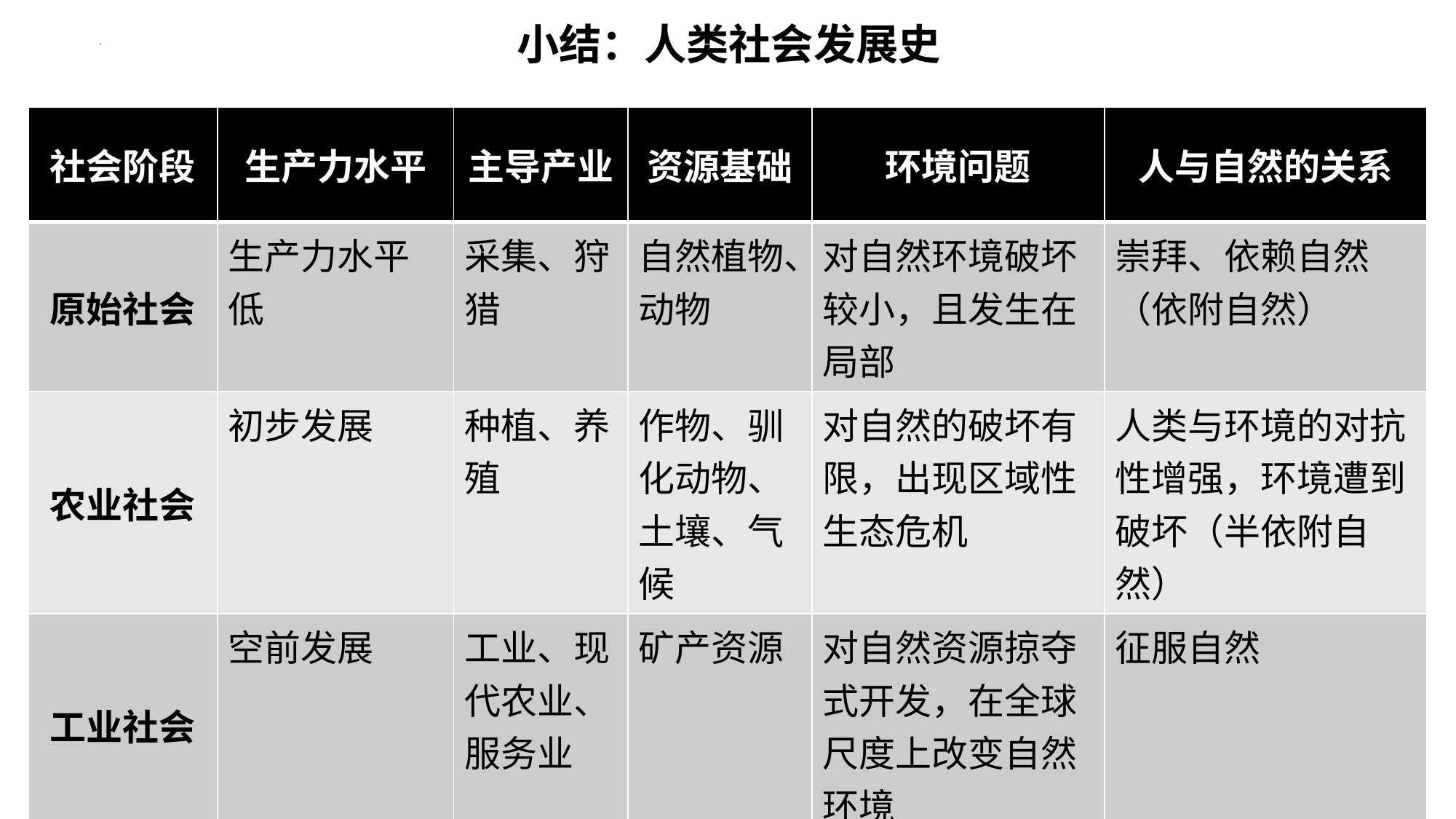

小结：人类社会发展史
| 社会阶段 | 生产力水平 | 主导产业 | 资源基础 | 环境问题 | 人与自然的关系 |
| --- | --- | --- | --- | --- | --- |
| 原始社会 | 生产力水平低 | 采集、狩猎 | 自然植物、动物 | 对自然环境破坏较小，且发生在局部 | 崇拜、依赖自然（依附自然） |
| 农业社会 | 初步发展 | 种植、养殖 | 作物、驯化动物、土壤、气候 | 对自然的破坏有限，出现区域性生态危机 | 人类与环境的对抗性增强，环境遭到破坏（半依附自然） |
| 工业社会 | 空前发展 | 工业、现代农业、服务业 | 矿产资源 | 对自然资源掠夺式开发，在全球尺度上改变自然环境 | 征服自然 |